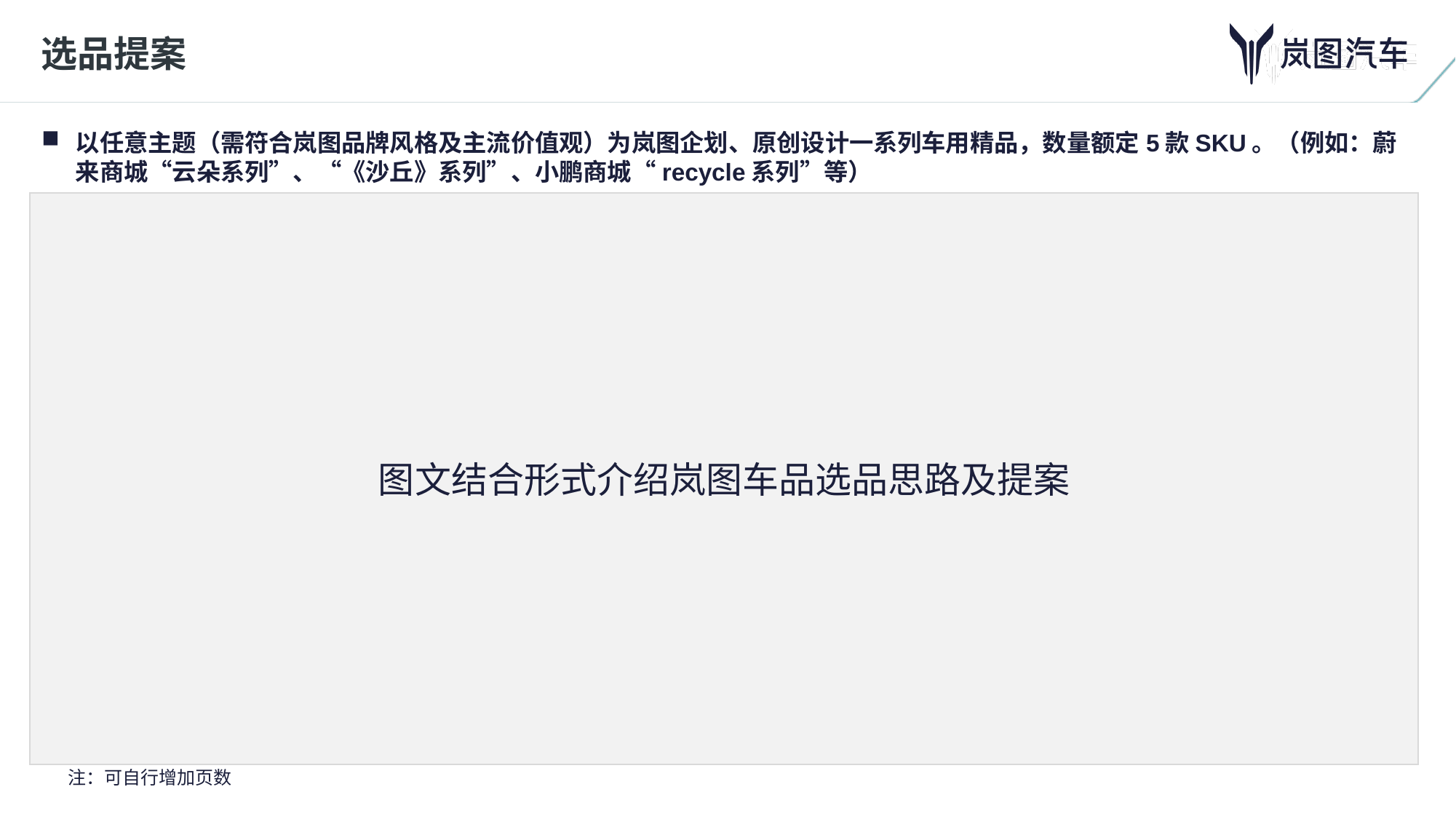

# 选品提案
以任意主题（需符合岚图品牌风格及主流价值观）为岚图企划、原创设计一系列车用精品，数量额定5款SKU。（例如：蔚来商城“云朵系列”、“《沙丘》系列”、小鹏商城“recycle系列”等）
图文结合形式介绍岚图车品选品思路及提案
注：可自行增加页数